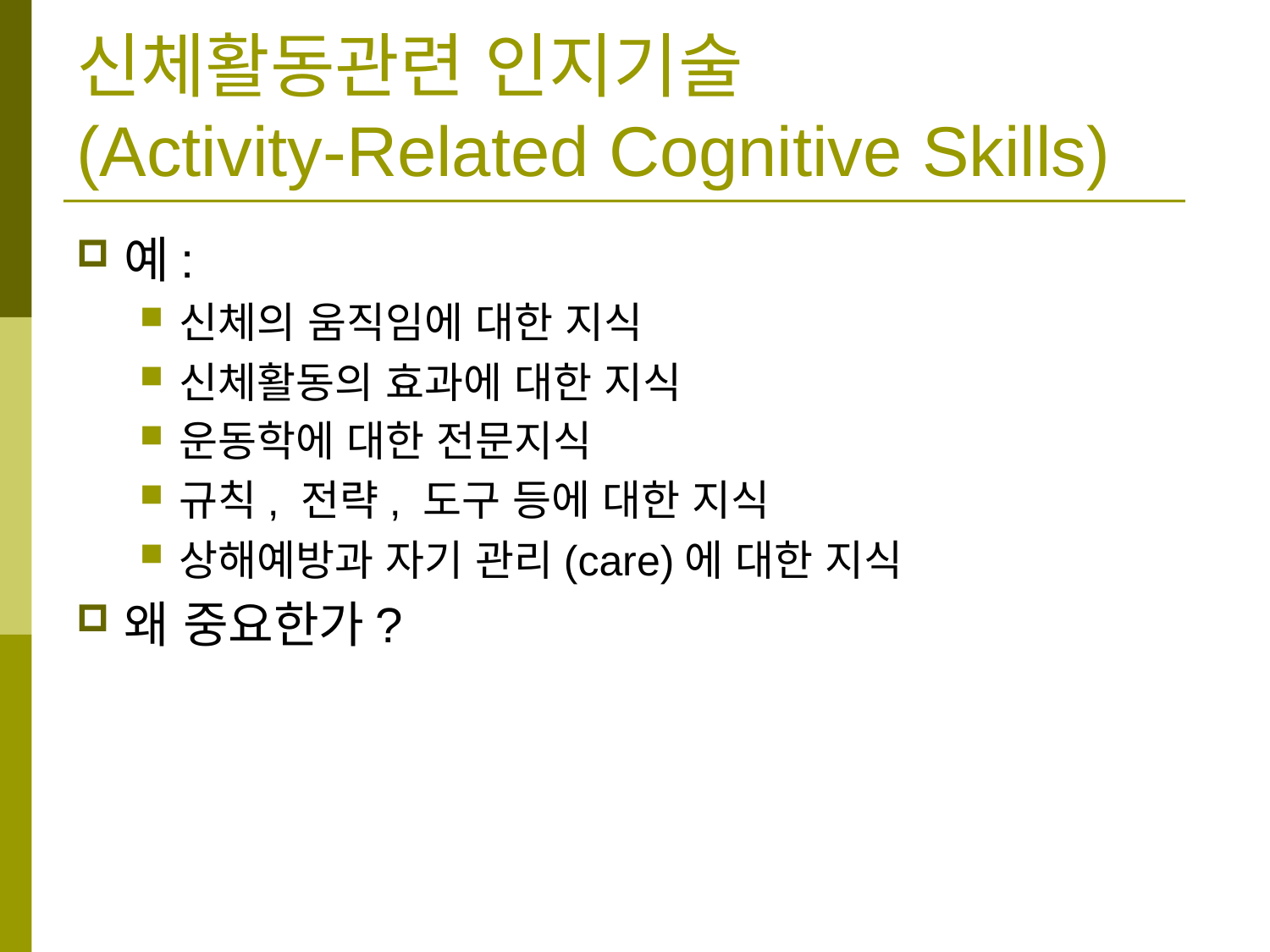

신체활동관련 인지기술
(Activity-Related Cognitive Skills)
예:
신체의 움직임에 대한 지식
신체활동의 효과에 대한 지식
운동학에 대한 전문지식
규칙, 전략, 도구 등에 대한 지식
상해예방과 자기 관리(care)에 대한 지식
왜 중요한가?